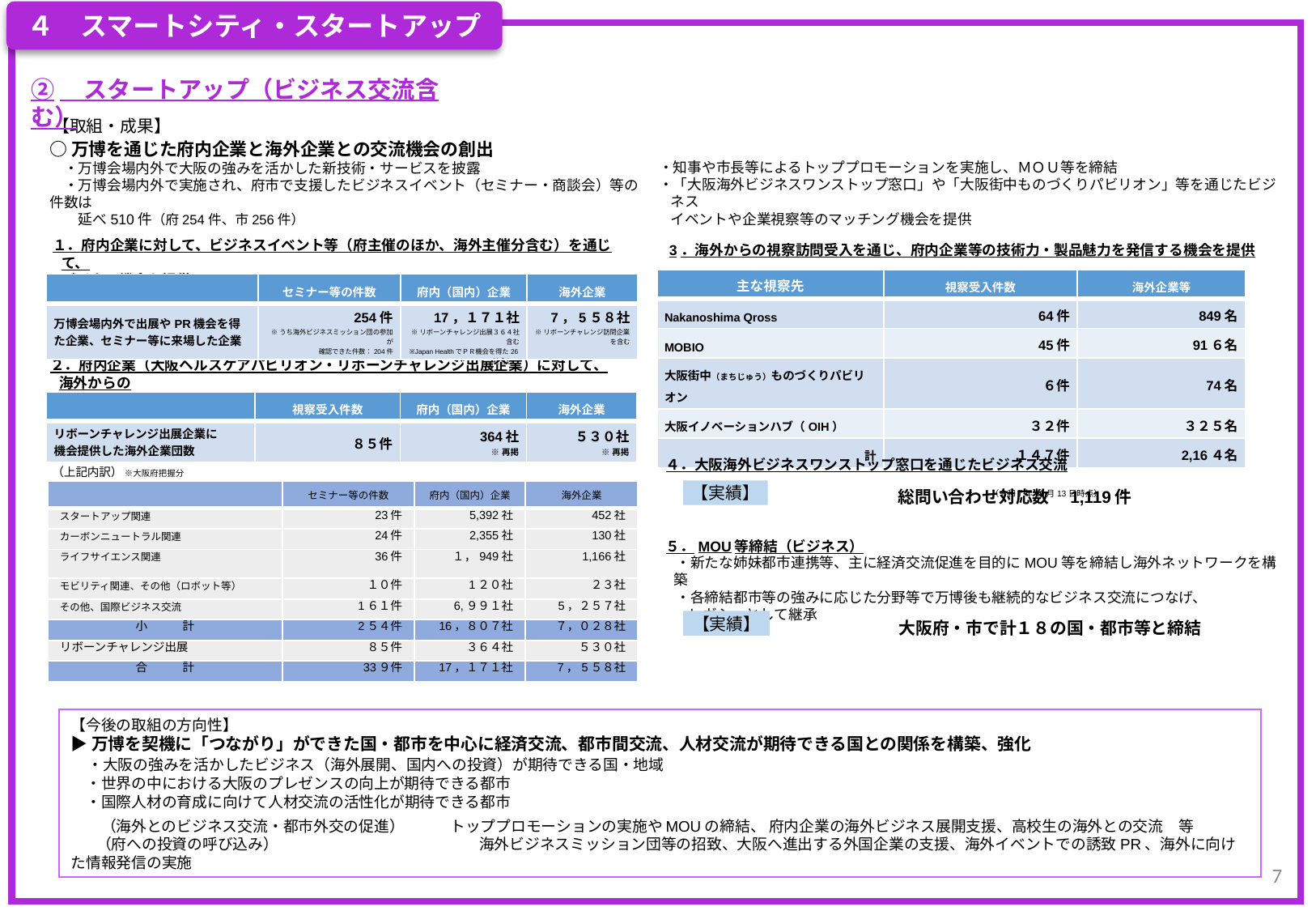

４　スマートシティ・スタートアップ

②　スタートアップ（ビジネス交流含む）
【取組・成果】

○万博を通じた府内企業と海外企業との交流機会の創出
　・万博会場内外で大阪の強みを活かした新技術・サービスを披露
　・万博会場内外で実施され、府市で支援したビジネスイベント（セミナー・商談会）等の件数は
　　延べ510件（府254件、市256件）

・知事や市長等によるトッププロモーションを実施し、ＭＯＵ等を締結
・「大阪海外ビジネスワンストップ窓口」や「大阪街中ものづくりパビリオン」等を通じたビジネス
イベントや企業視察等のマッチング機会を提供
　3．海外からの視察訪問受入を通じ、府内企業等の技術力・製品魅力を発信する機会を提供
　１．府内企業に対して、ビジネスイベント等（府主催のほか、海外主催分含む）を通じて、
ビジネス機会を提供　 ※数値は大阪府把握分
| 主な視察先 | 視察受入件数 | 海外企業等 |
| --- | --- | --- |
| Nakanoshima Qross | 64件 | 849名 |
| MOBIO | 45件 | 91６名 |
| 大阪街中（まちじゅう）ものづくりパビリオン | ６件 | 74名 |
| 大阪イノベーションハブ（OIH） | ３２件 | ３２５名 |
| 計 | １４７件 | 2,16４名 |
|  | セミナー等の件数 | 府内（国内）企業 | 海外企業 |
| --- | --- | --- | --- |
| 万博会場内外で出展やPR機会を得た企業、セミナー等に来場した企業 | 254件 ※うち海外ビジネスミッション団の参加が 確認できた件数：204件 | 17，１７１社 ※リボーンチャレンジ出展３６４社含む ※Japan HealthでＰＲ機会を得た26社含む | 7，5５８社 ※リボーンチャレンジ訪問企業を含む |
　２．府内企業（大阪ヘルスケアパビリオン・リボーンチャレンジ出展企業）に対して、海外からの
企業団等とのマッチング機会を提供
|  | 視察受入件数 | 府内（国内）企業 | 海外企業 |
| --- | --- | --- | --- |
| リボーンチャレンジ出展企業に 機会提供した海外企業団数 | ８５件 | 364社 ※再掲 | ５３０社 ※再掲 |
　４．大阪海外ビジネスワンストップ窓口を通じたビジネス交流
　（上記内訳） ※大阪府把握分
  		総問い合わせ対応数　1,119件
【実績】
|  | セミナー等の件数 | 府内（国内）企業 | 海外企業 |
| --- | --- | --- | --- |
| スタートアップ関連 | 23件 | 5,392社 | 452社 |
| カーボンニュートラル関連 | 24件 | 2,355社 | 130社 |
| ライフサイエンス関連 | 36件 | １，949社 | 1,166社 |
| モビリティ関連、その他（ロボット等） | １０件 | 1２０社 | ２３社 |
| その他、国際ビジネス交流 | 1６１件 | 6,９９１社 | 5，２５７社 |
| 小　　　計 | 2５４件 | 16，８０７社 | ７，０２８社 |
| リボーンチャレンジ出展 | ８５件 | ３６４社 | ５３０社 |
| 合　　　計 | 33９件 | 17，１７１社 | 7，5５８社 |
（令和７年10月13日時点）
　５．MOU等締結（ビジネス）
　・新たな姉妹都市連携等、主に経済交流促進を目的にMOU等を締結し海外ネットワークを構築
　・各締結都市等の強みに応じた分野等で万博後も継続的なビジネス交流につなげ、
　レガシーとして継承

  		大阪府・市で計１８の国・都市等と締結
【実績】

【今後の取組の方向性】
▶万博を契機に「つながり」ができた国・都市を中心に経済交流、都市間交流、人材交流が期待できる国との関係を構築、強化
　・大阪の強みを活かしたビジネス（海外展開、国内への投資）が期待できる国・地域
　・世界の中における大阪のプレゼンスの向上が期待できる都市
　・国際人材の育成に向けて人材交流の活性化が期待できる都市

　　（海外とのビジネス交流・都市外交の促進）　　　トッププロモーションの実施やMOUの締結、 府内企業の海外ビジネス展開支援、高校生の海外との交流　等
  　（府への投資の呼び込み）　　　　　　　　　　　　　 海外ビジネスミッション団等の招致、大阪へ進出する外国企業の支援、海外イベントでの誘致PR、海外に向けた情報発信の実施

7